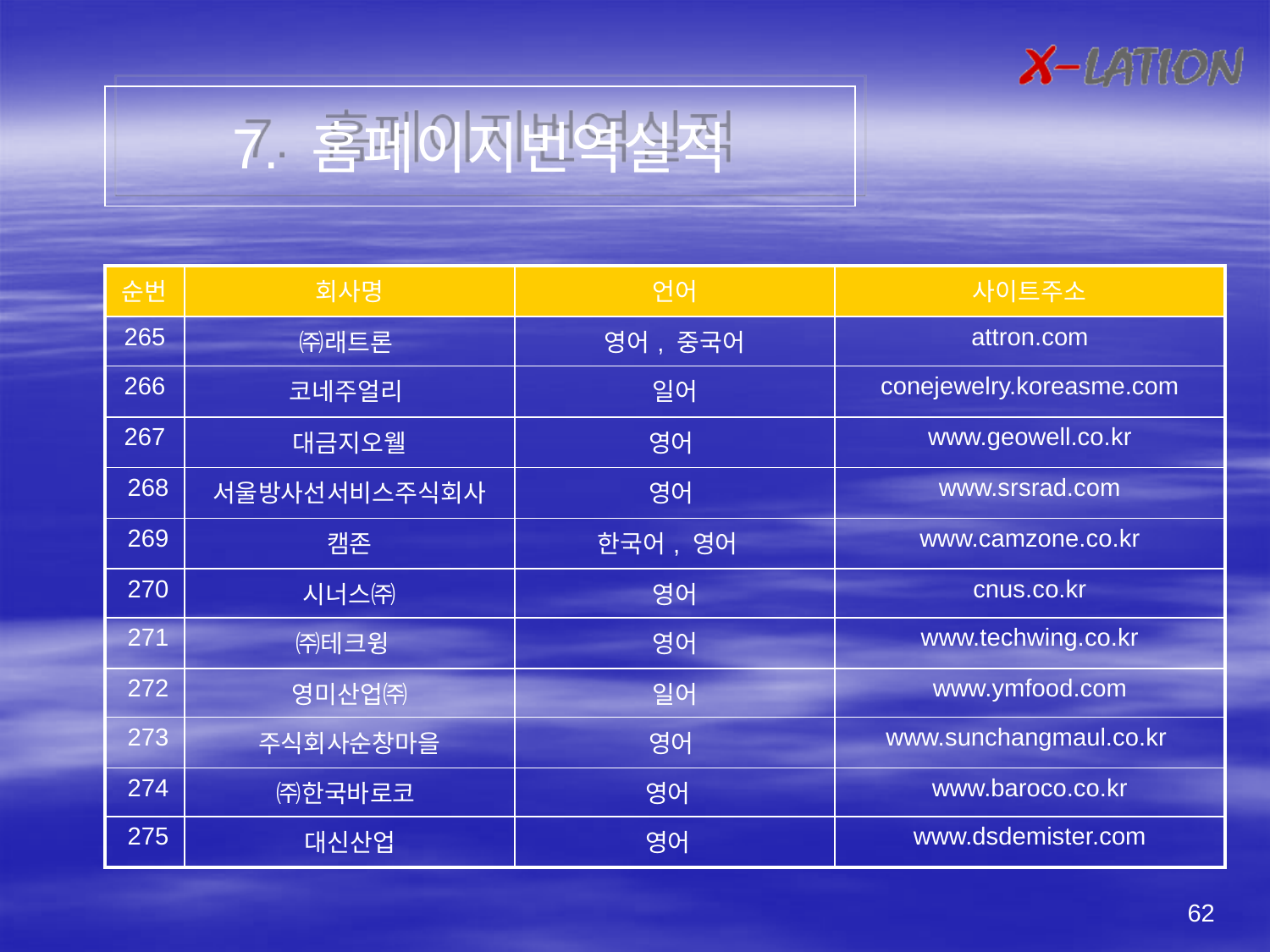

7. 홈페이지번역실적
| 순번 | 회사명 | 언어 | 사이트주소 |
| --- | --- | --- | --- |
| 265 | ㈜래트론 | 영어, 중국어 | attron.com |
| 266 | 코네주얼리 | 일어 | conejewelry.koreasme.com |
| 267 | 대금지오웰 | 영어 | www.geowell.co.kr |
| 268 | 서울방사선서비스주식회사 | 영어 | www.srsrad.com |
| 269 | 캠존 | 한국어, 영어 | www.camzone.co.kr |
| 270 | 시너스㈜ | 영어 | cnus.co.kr |
| 271 | ㈜테크윙 | 영어 | www.techwing.co.kr |
| 272 | 영미산업㈜ | 일어 | www.ymfood.com |
| 273 | 주식회사순창마을 | 영어 | www.sunchangmaul.co.kr |
| 274 | ㈜한국바로코 | 영어 | www.baroco.co.kr |
| 275 | 대신산업 | 영어 | www.dsdemister.com |
62